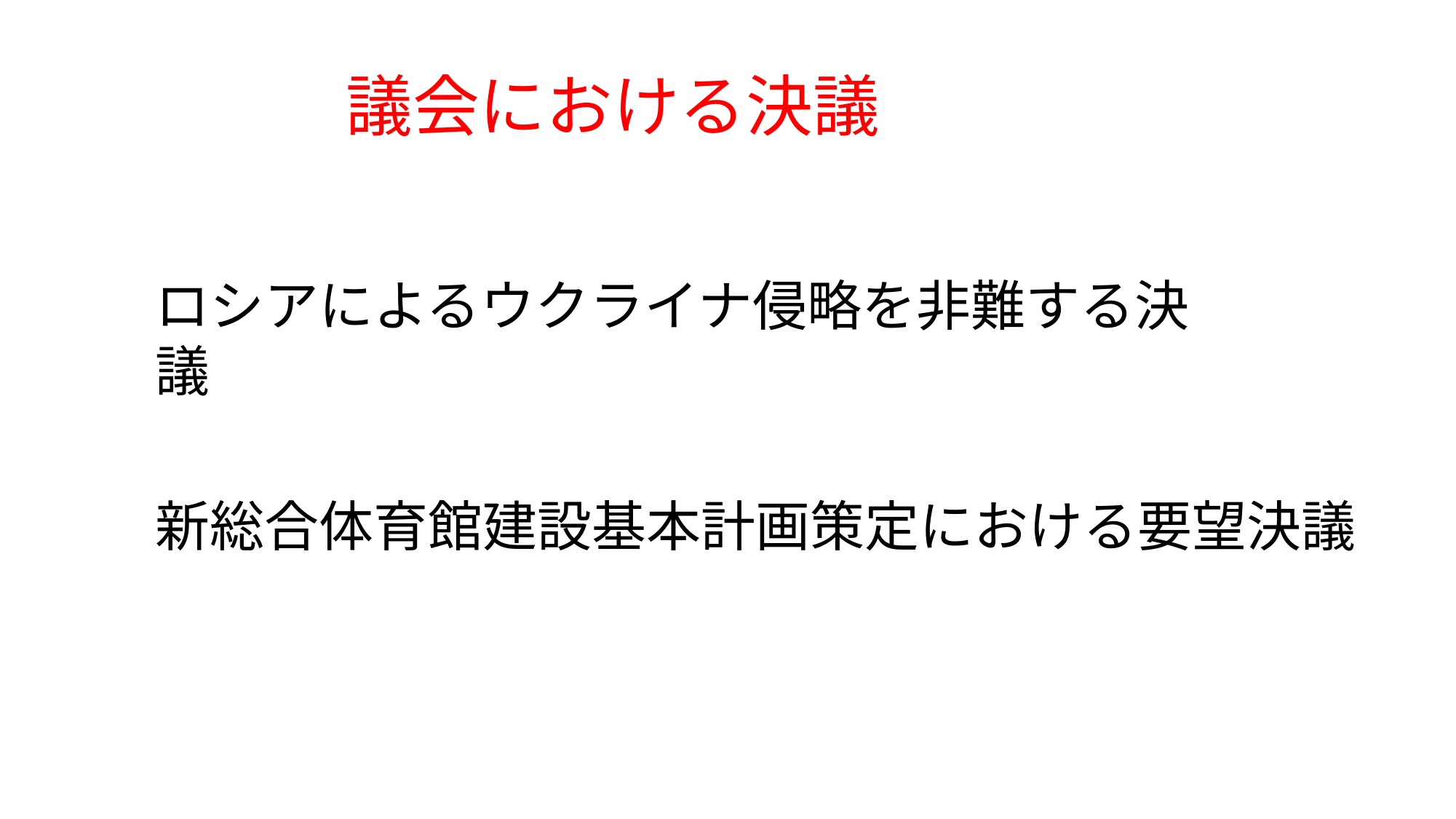

議会における決議
ロシアによるウクライナ侵略を非難する決議
新総合体育館建設基本計画策定における要望決議